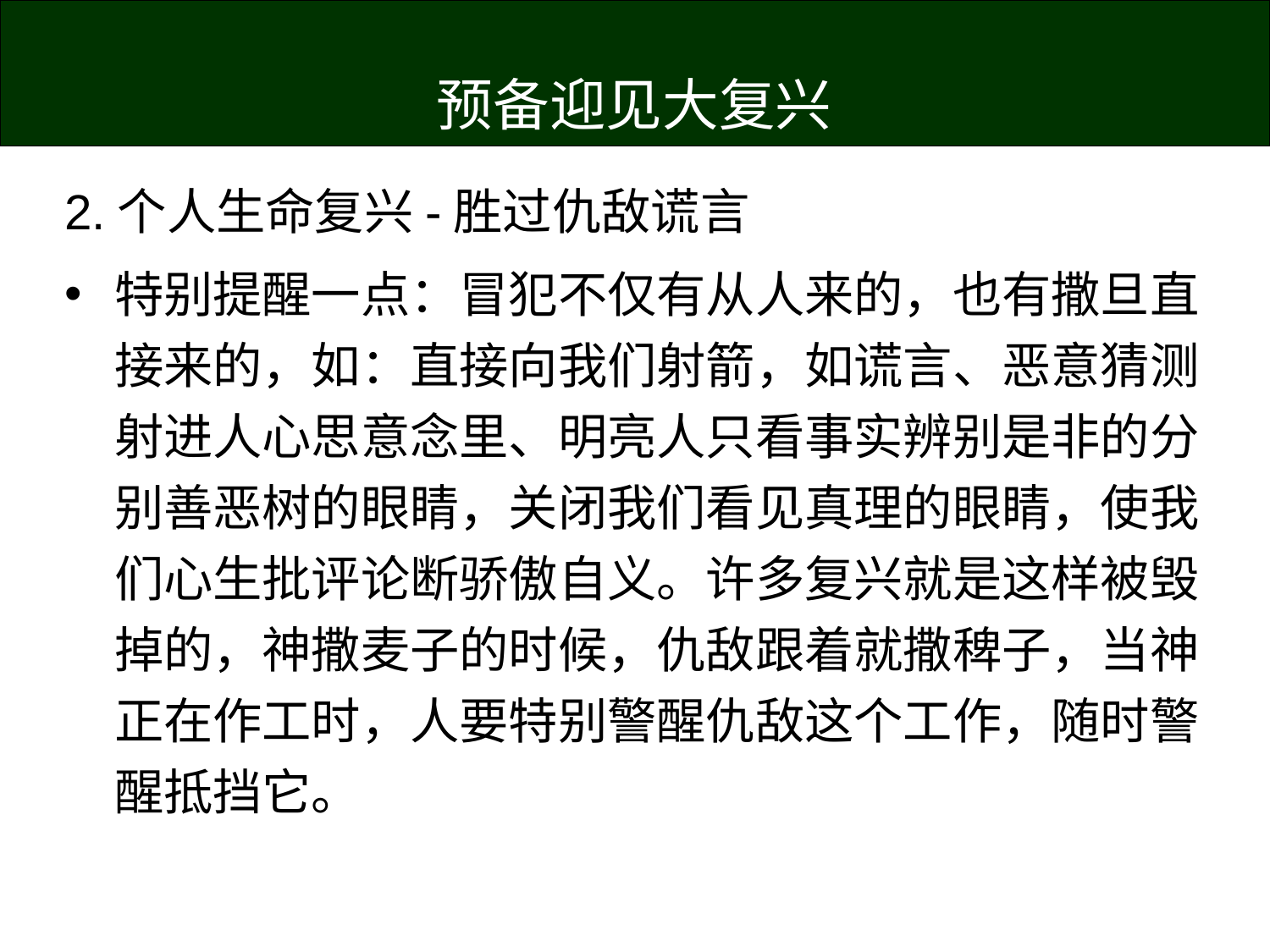

预备迎见大复兴
2.个人生命复兴-胜过仇敌谎言
特别提醒一点：冒犯不仅有从人来的，也有撒旦直接来的，如：直接向我们射箭，如谎言、恶意猜测射进人心思意念里、明亮人只看事实辨别是非的分别善恶树的眼睛，关闭我们看见真理的眼睛，使我们心生批评论断骄傲自义。许多复兴就是这样被毁掉的，神撒麦子的时候，仇敌跟着就撒稗子，当神正在作工时，人要特别警醒仇敌这个工作，随时警醒抵挡它。